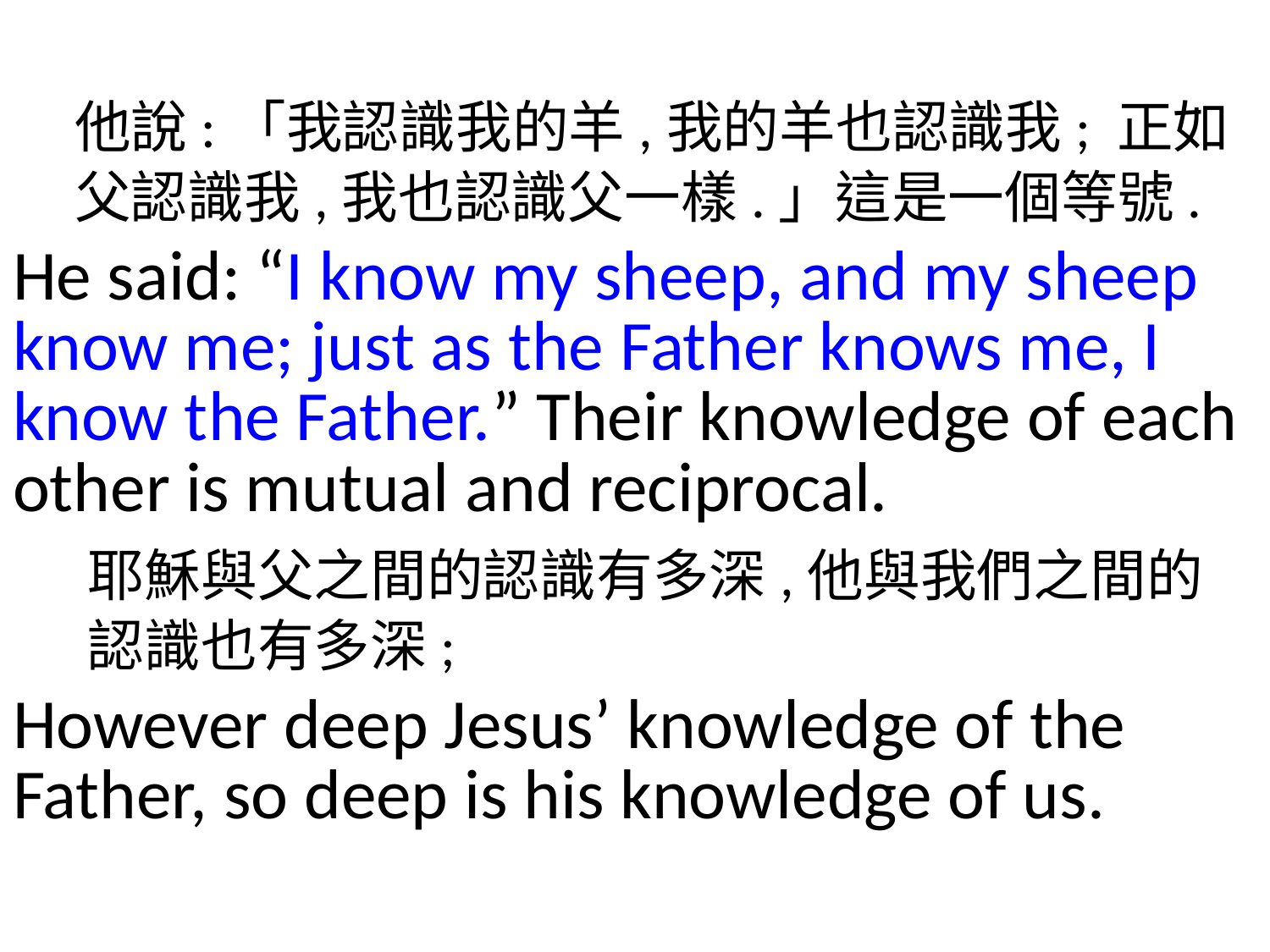

他說:「我認識我的羊,我的羊也認識我; 正如父認識我,我也認識父一樣.」這是一個等號.
He said: “I know my sheep, and my sheep know me; just as the Father knows me, I know the Father.” Their knowledge of each other is mutual and reciprocal.
耶穌與父之間的認識有多深,他與我們之間的認識也有多深;
However deep Jesus’ knowledge of the Father, so deep is his knowledge of us.